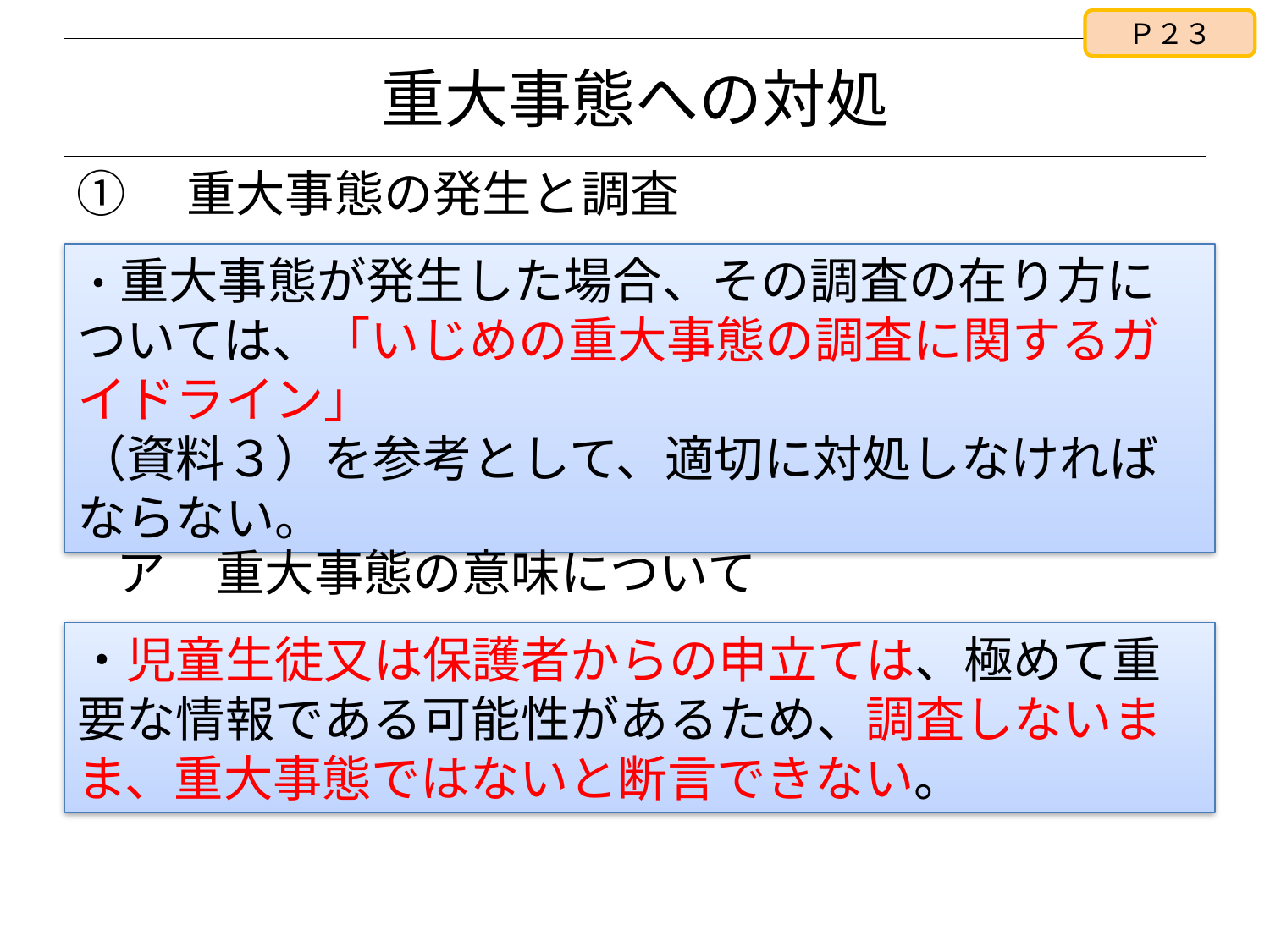

Ｐ２３
# 重大事態への対処
①　重大事態の発生と調査
・重大事態が発生した場合、その調査の在り方については、「いじめの重大事態の調査に関するガイドライン」
（資料３）を参考として、適切に対処しなければならない。
　ア　重大事態の意味について
・児童生徒又は保護者からの申立ては、極めて重要な情報である可能性があるため、調査しないまま、重大事態ではないと断言できない。